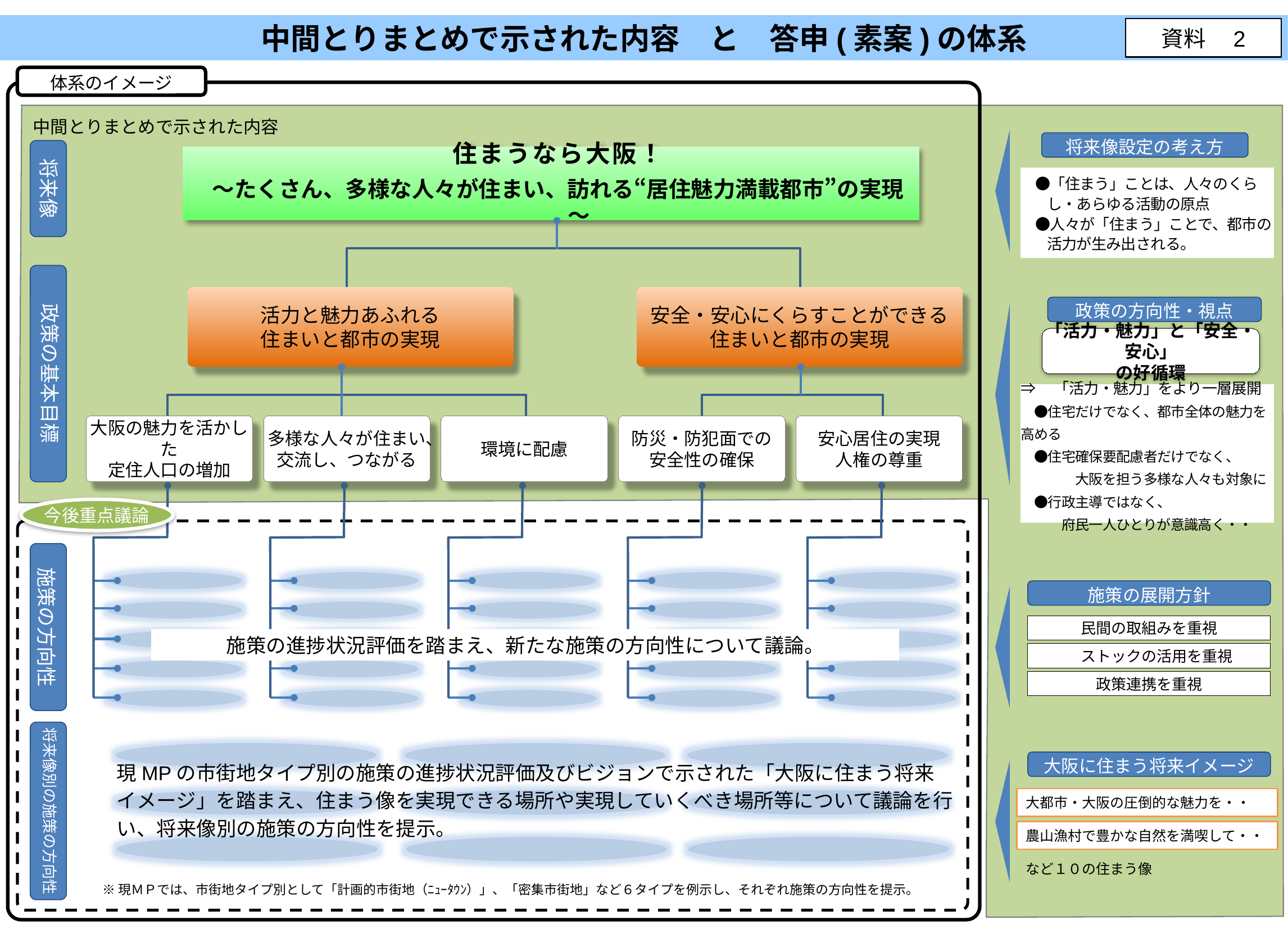

中間とりまとめで示された内容　と　答申(素案)の体系
資料　2
体系のイメージ

中間とりまとめで示された内容
将来像設定の考え方
将来像
住まうなら大阪！
～たくさん、多様な人々が住まい、訪れる“居住魅力満載都市”の実現～
　●「住まう」ことは、人々のくらし・あらゆる活動の原点
　●人々が「住まう」ことで、都市の活力が生み出される。

政策の基本目標
活力と魅力あふれる
住まいと都市の実現
安全・安心にくらすことができる
住まいと都市の実現
政策の方向性・視点

「活力・魅力」と「安全・安心」
の好循環
⇒　「活力・魅力」をより一層展開
　●住宅だけでなく、都市全体の魅力を高める
　●住宅確保要配慮者だけでなく、
　　　　大阪を担う多様な人々も対象に
　●行政主導ではなく、
　　　府民一人ひとりが意識高く・・

多様な人々が住まい、交流し、つながる
大阪の魅力を活かした
定住人口の増加
環境に配慮
防災・防犯面での
安全性の確保
安心居住の実現
人権の尊重

今後重点議論

施策の方向性
施策の展開方針
民間の取組みを重視
施策の進捗状況評価を踏まえ、新たな施策の方向性について議論。

　ストックの活用を重視
政策連携を重視
将来像別の施策の方向性

大阪に住まう将来イメージ
現MPの市街地タイプ別の施策の進捗状況評価及びビジョンで示された「大阪に住まう将来イメージ」を踏まえ、住まう像を実現できる場所や実現していくべき場所等について議論を行い、将来像別の施策の方向性を提示。
大都市・大阪の圧倒的な魅力を・・

農山漁村で豊かな自然を満喫して・・

など１０の住まう像
※現ＭＰでは、市街地タイプ別として「計画的市街地（ﾆｭｰﾀｳﾝ）」、「密集市街地」など６タイプを例示し、それぞれ施策の方向性を提示。